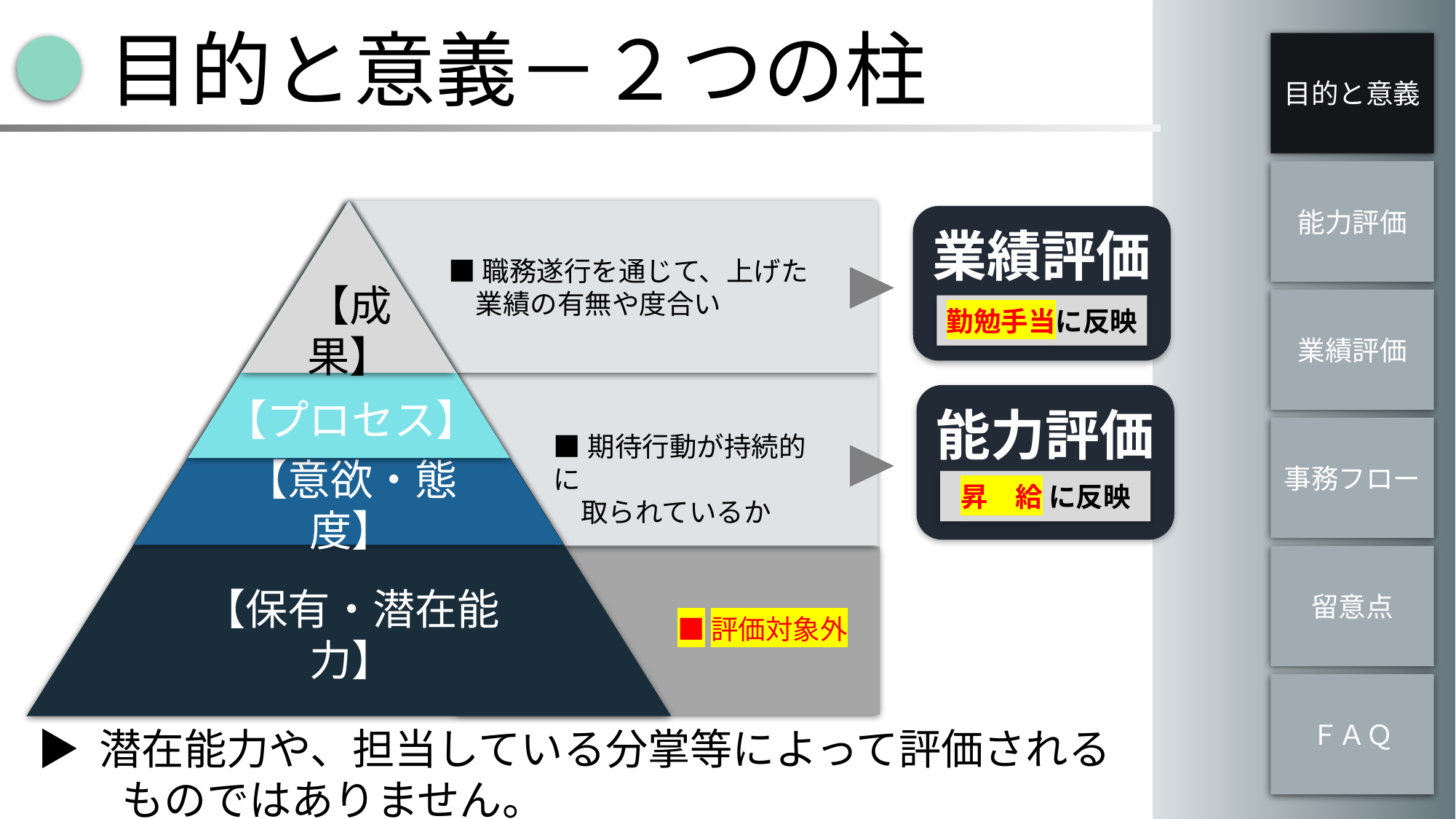

目的と意義－２つの柱
目的と意義

能力評価

【】

業績評価

勤勉手当に反映
■職務遂行を通じて、上げた
　業績の有無や度合い

業績評価
【成果】

能力評価

昇　給 に反映
【プロセス】
事務フロー
■期待行動が持続的に
　取られているか

【意欲・態度】
留意点

【保有・潜在能力】
■評価対象外
ＦＡＱ
▶ 潜在能力や、担当している分掌等によって評価される
　　ものではありません。